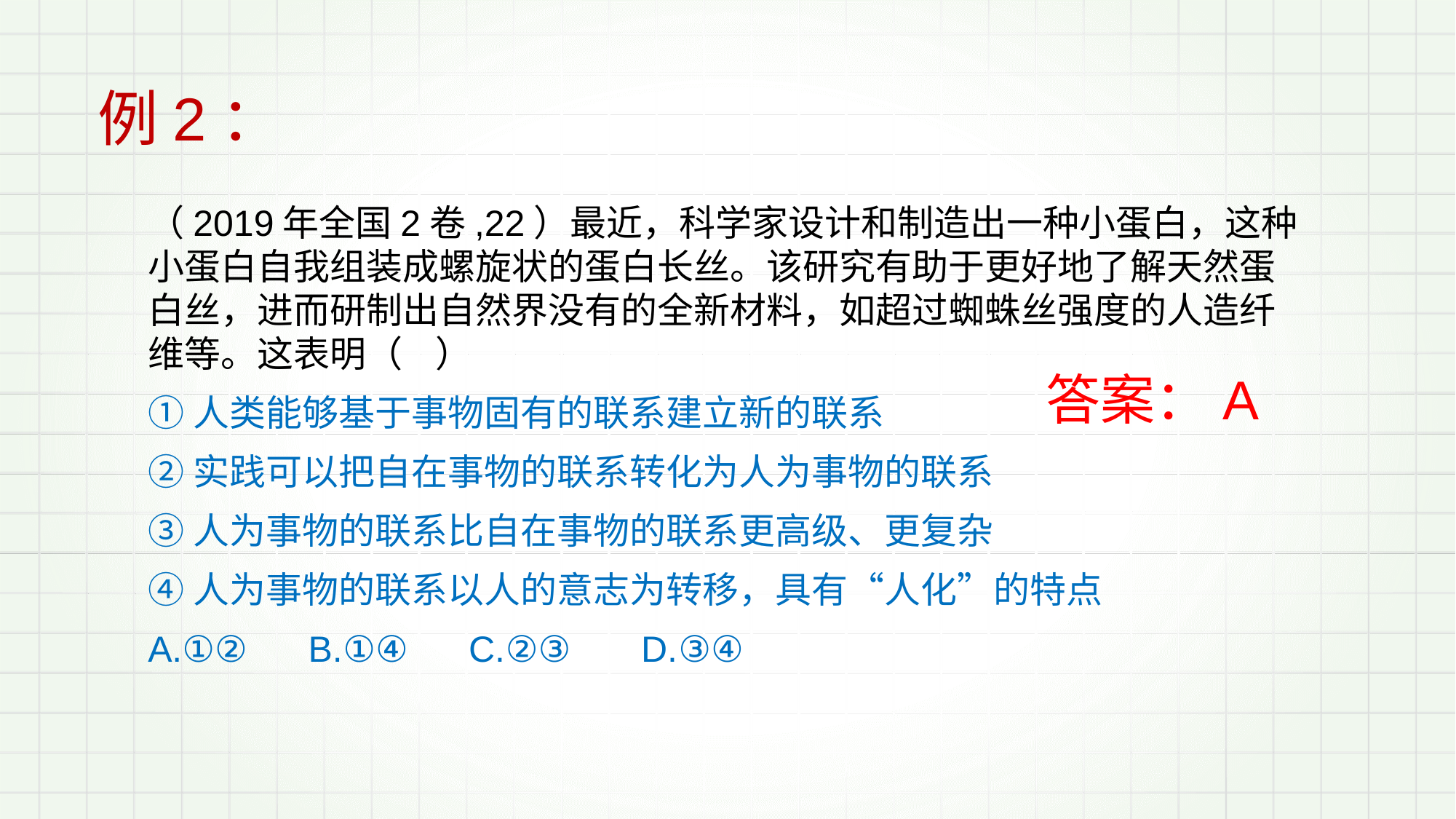

例2：
（2019年全国2卷,22）最近，科学家设计和制造出一种小蛋白，这种小蛋白自我组装成螺旋状的蛋白长丝。该研究有助于更好地了解天然蛋白丝，进而研制出自然界没有的全新材料，如超过蜘蛛丝强度的人造纤维等。这表明（    ）
①人类能够基于事物固有的联系建立新的联系
②实践可以把自在事物的联系转化为人为事物的联系
③人为事物的联系比自在事物的联系更高级、更复杂
④人为事物的联系以人的意志为转移，具有“人化”的特点
A.①②      B.①④      C.②③       D.③④
答案：A